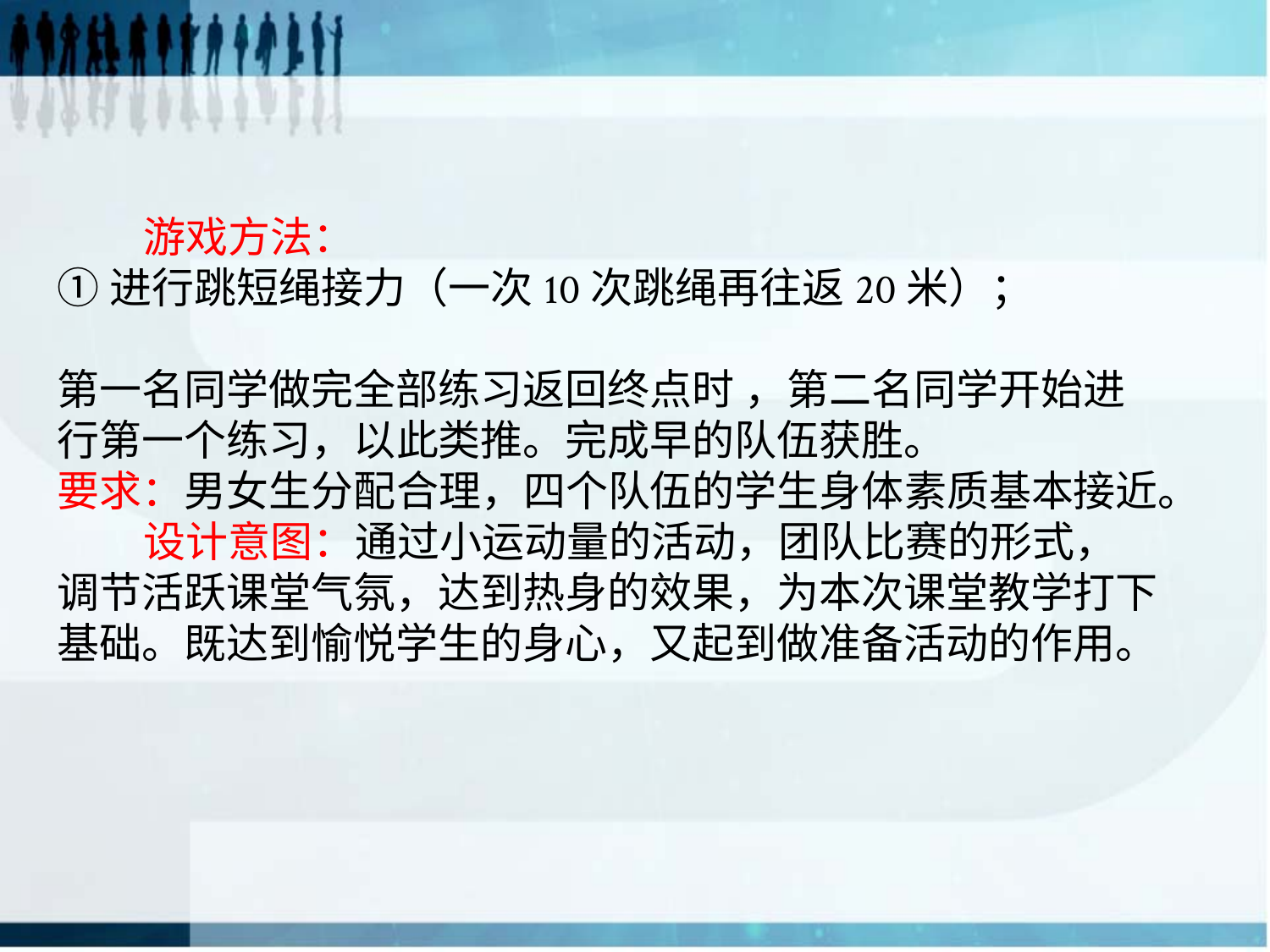

游戏方法：
①进行跳短绳接力（一次10次跳绳再往返20米）；

第一名同学做完全部练习返回终点时 ，第二名同学开始进行第一个练习，以此类推。完成早的队伍获胜。
要求：男女生分配合理，四个队伍的学生身体素质基本接近。
        设计意图：通过小运动量的活动，团队比赛的形式， 调节活跃课堂气氛，达到热身的效果，为本次课堂教学打下基础。既达到愉悦学生的身心，又起到做准备活动的作用。